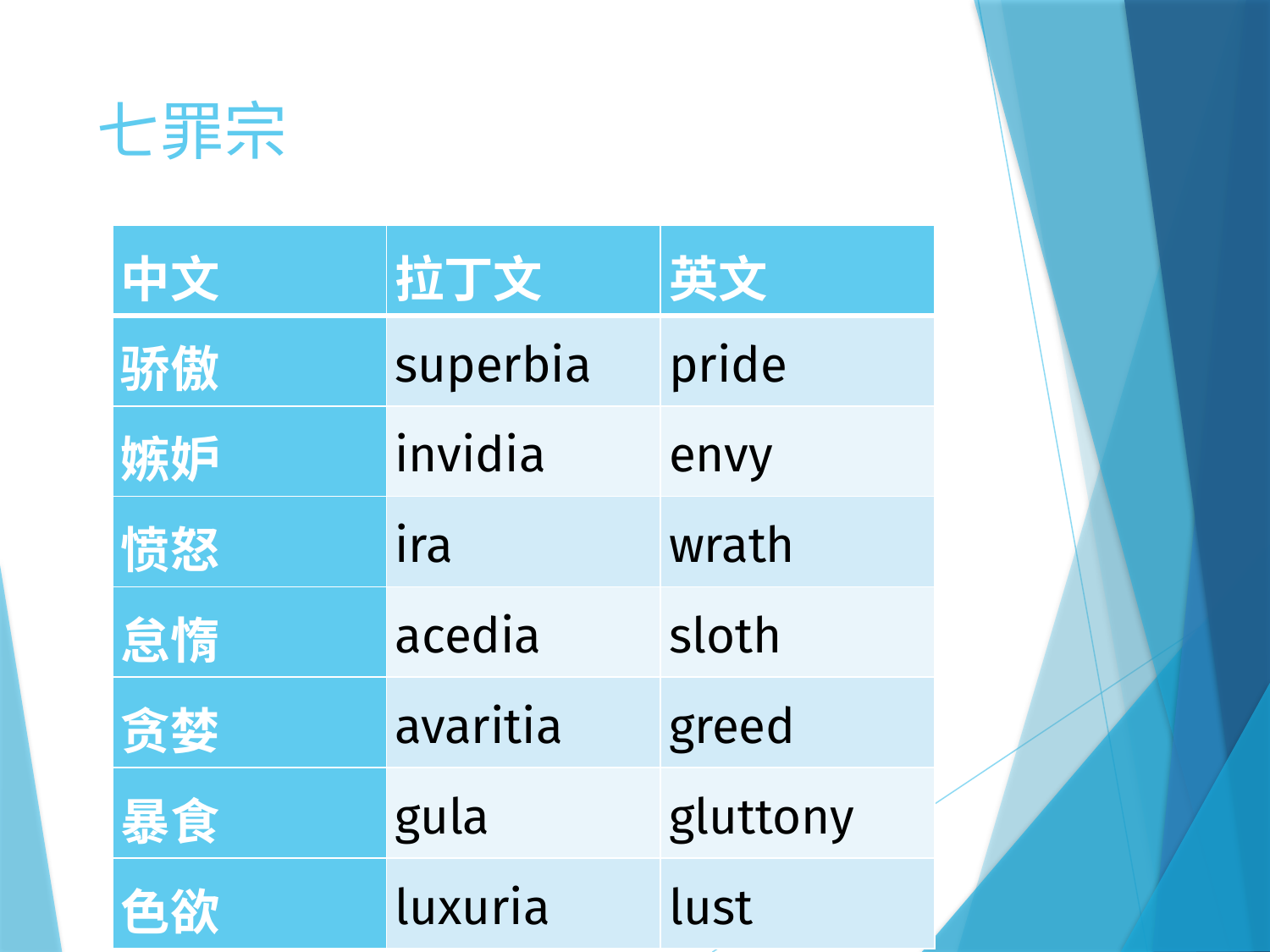

# 七罪宗
| 中文 | 拉丁文 | 英文 |
| --- | --- | --- |
| 骄傲 | superbia | pride |
| 嫉妒 | invidia | envy |
| 愤怒 | ira | wrath |
| 怠惰 | acedia | sloth |
| 贪婪 | avaritia | greed |
| 暴食 | gula | gluttony |
| 色欲 | luxuria | lust |